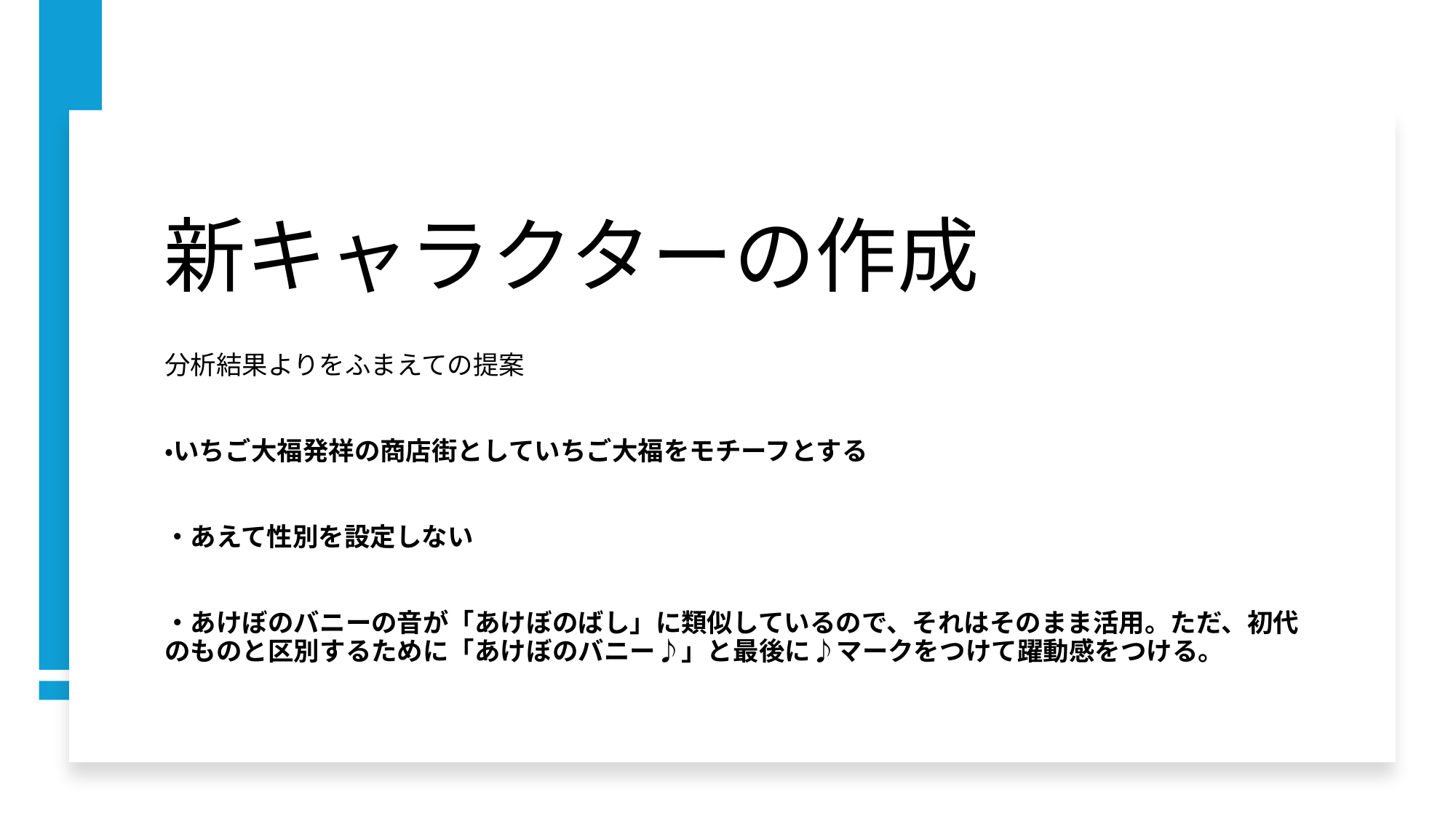

# 新キャラクターの作成

分析結果よりをふまえての提案

・いちご大福発祥の商店街としていちご大福をモチーフとする

・あえて性別を設定しない

・あけぼのバニーの音が「あけぼのばし」に類似しているので、それはそのまま活用。ただ、初代のものと区別するために「あけぼのバニー♪」と最後に♪マークをつけて躍動感をつける。